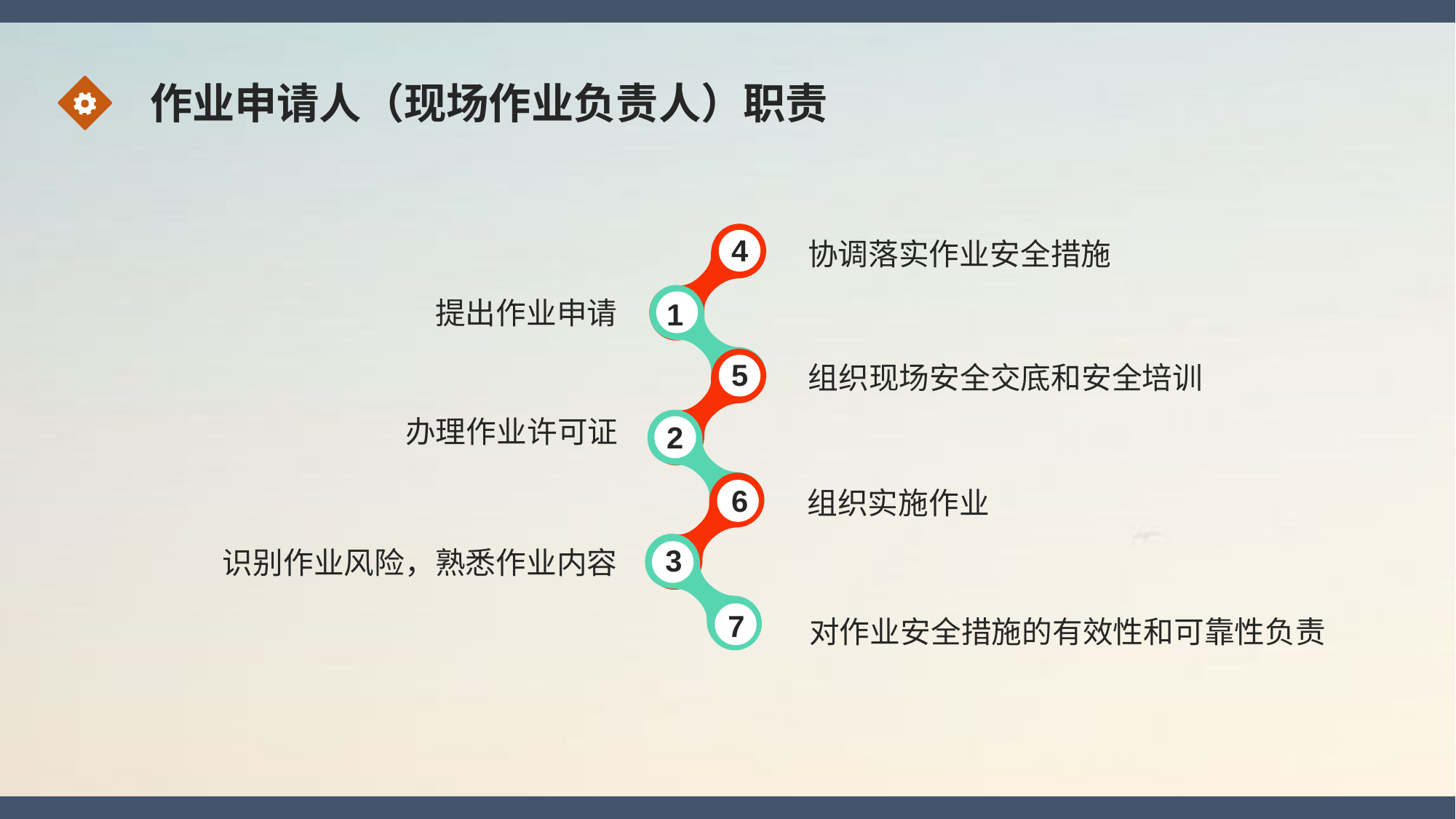

作业申请人（现场作业负责人）职责

4
协调落实作业安全措施
提出作业申请
1
5
组织现场安全交底和安全培训

办理作业许可证
2
6
组织实施作业
3
识别作业风险，熟悉作业内容
7
对作业安全措施的有效性和可靠性负责